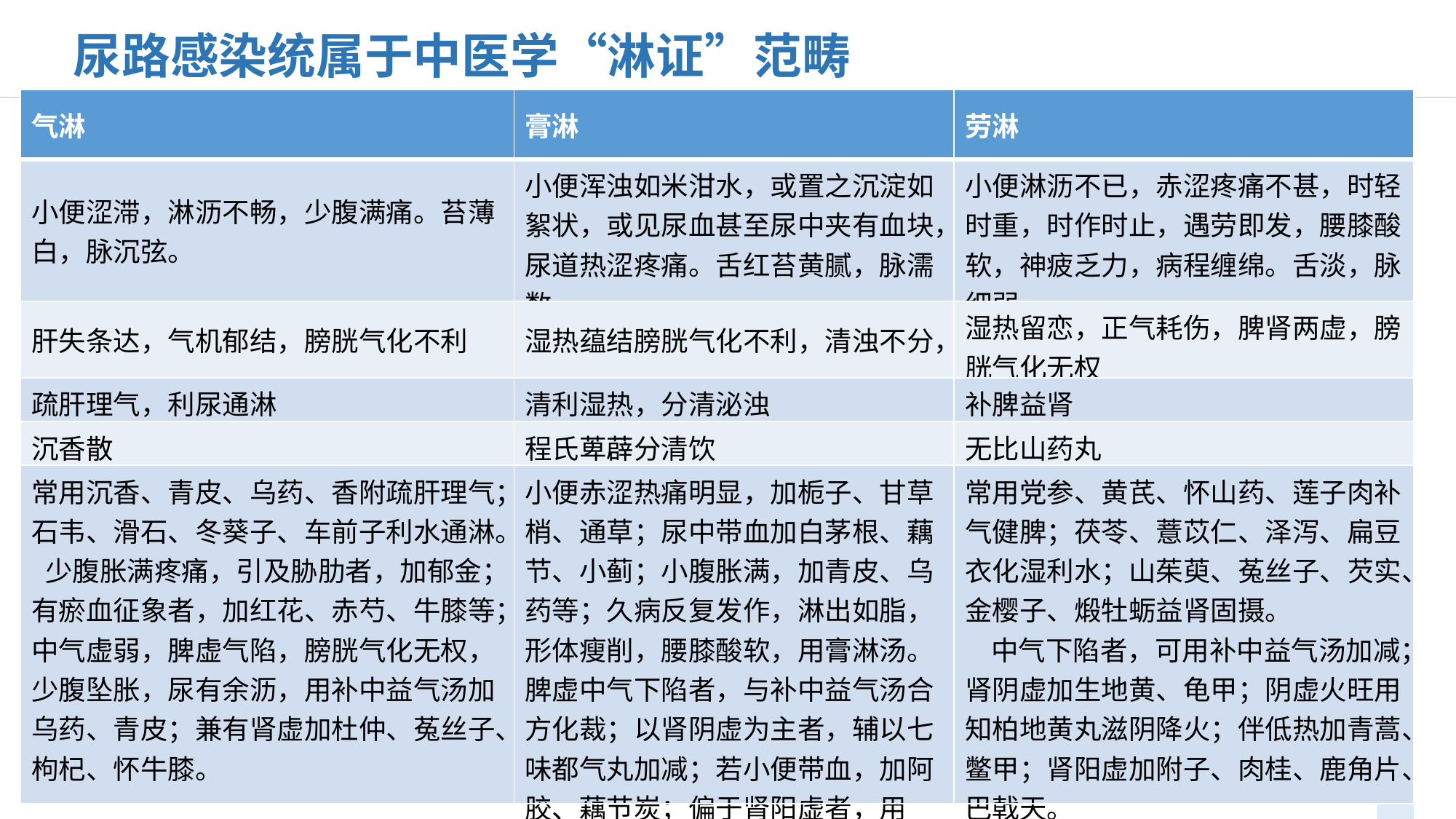

尿路感染统属于中医学“淋证”范畴
| 气淋 | 膏淋 | 劳淋 |
| --- | --- | --- |
| 小便涩滞，淋沥不畅，少腹满痛。苔薄白，脉沉弦。 | 小便浑浊如米泔水，或置之沉淀如絮状，或见尿血甚至尿中夹有血块，尿道热涩疼痛。舌红苔黄腻，脉濡数。 | 小便淋沥不已，赤涩疼痛不甚，时轻时重，时作时止，遇劳即发，腰膝酸软，神疲乏力，病程缠绵。舌淡，脉细弱。 |
| 肝失条达，气机郁结，膀胱气化不利 | 湿热蕴结膀胱气化不利，清浊不分， | 湿热留恋，正气耗伤，脾肾两虚，膀胱气化无权 |
| 疏肝理气，利尿通淋 | 清利湿热，分清泌浊 | 补脾益肾 |
| 沉香散 | 程氏萆薜分清饮 | 无比山药丸 |
| 常用沉香、青皮、乌药、香附疏肝理气；石韦、滑石、冬葵子、车前子利水通淋。 少腹胀满疼痛，引及胁肋者，加郁金；有瘀血征象者，加红花、赤芍、牛膝等；中气虚弱，脾虚气陷，膀胱气化无权，少腹坠胀，尿有余沥，用补中益气汤加乌药、青皮；兼有肾虚加杜仲、菟丝子、枸杞、怀牛膝。 | 小便赤涩热痛明显，加栀子、甘草梢、通草；尿中带血加白茅根、藕节、小蓟；小腹胀满，加青皮、乌药等；久病反复发作，淋出如脂，形体瘦削，腰膝酸软，用膏淋汤。脾虚中气下陷者，与补中益气汤合方化裁；以肾阴虚为主者，辅以七味都气丸加减；若小便带血，加阿胶、藕节炭；偏于肾阳虚者，用《金匮》肾气丸加减。 | 常用党参、黄芪、怀山药、莲子肉补气健脾；茯苓、薏苡仁、泽泻、扁豆衣化湿利水；山茱萸、菟丝子、芡实、金樱子、煅牡蛎益肾固摄。 中气下陷者，可用补中益气汤加减；肾阴虚加生地黄、龟甲；阴虚火旺用知柏地黄丸滋阴降火；伴低热加青蒿、鳖甲；肾阳虚加附子、肉桂、鹿角片、巴戟天。 |